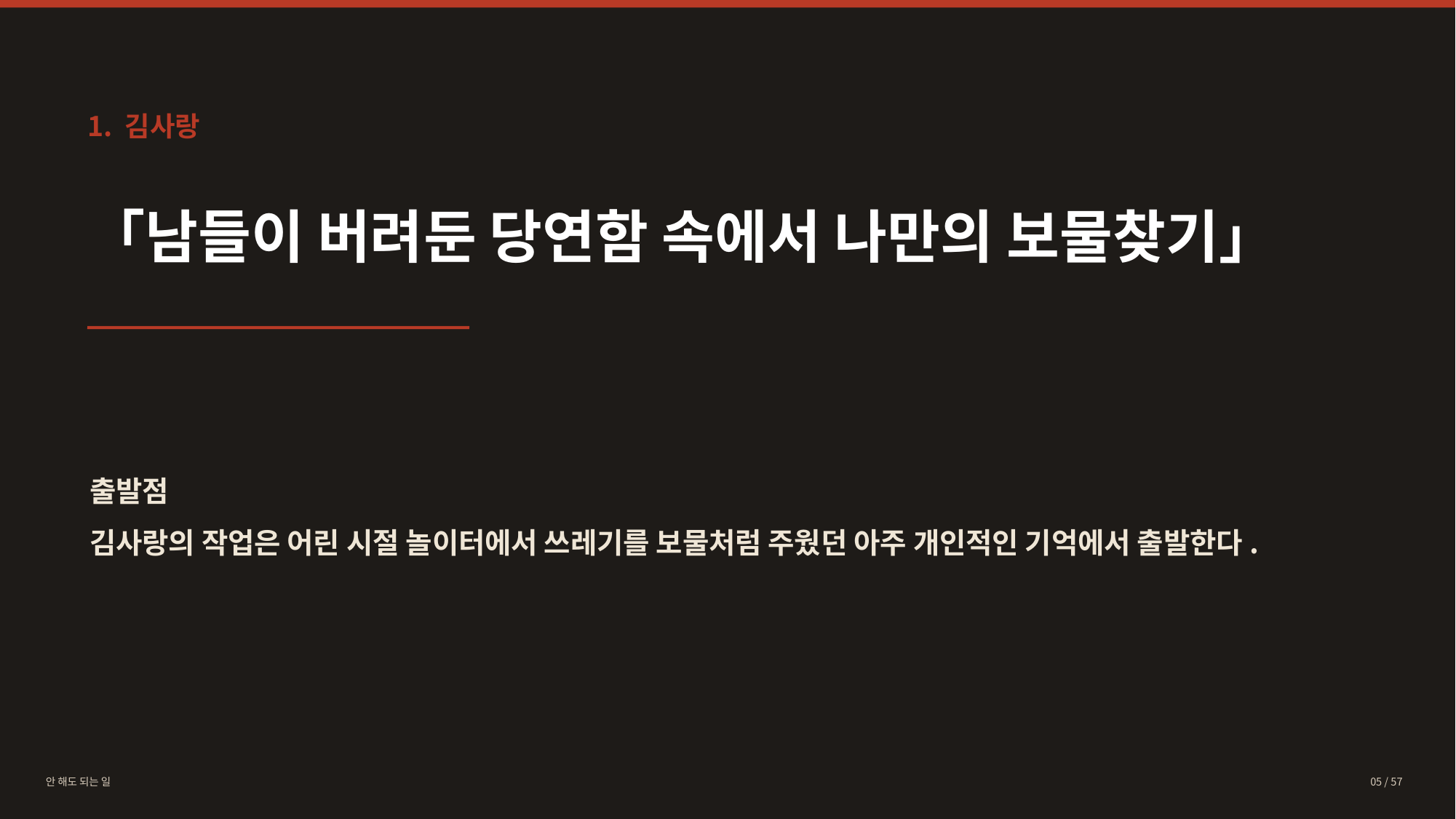

1. 김사랑
「남들이 버려둔 당연함 속에서 나만의 보물찾기」

출발점
김사랑의 작업은 어린 시절 놀이터에서 쓰레기를 보물처럼 주웠던 아주 개인적인 기억에서 출발한다.
안 해도 되는 일
05 / 57